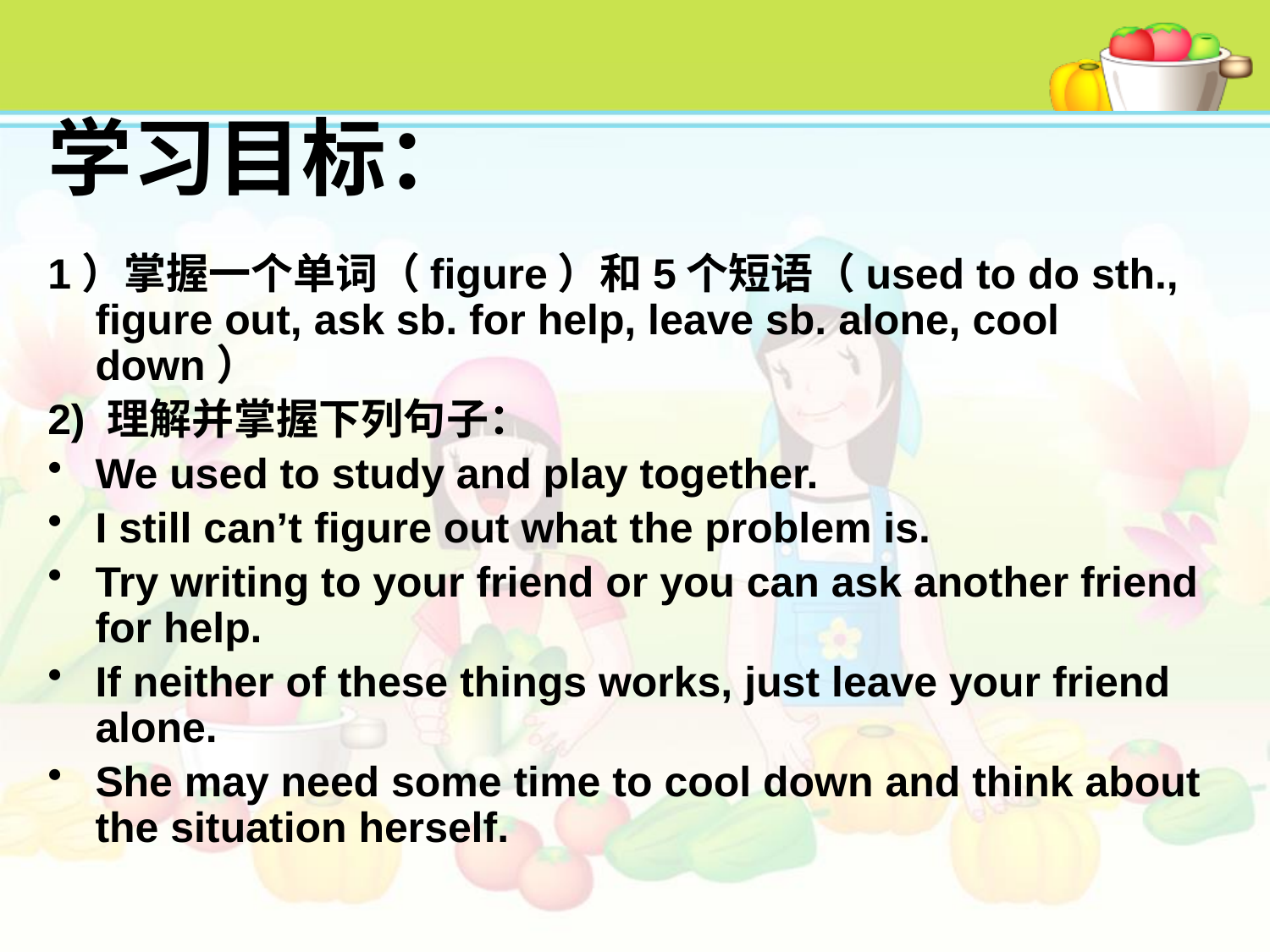

# 学习目标：
1）掌握一个单词（figure）和5个短语（used to do sth., figure out, ask sb. for help, leave sb. alone, cool down）
2) 理解并掌握下列句子：
We used to study and play together.
I still can’t figure out what the problem is.
Try writing to your friend or you can ask another friend for help.
If neither of these things works, just leave your friend alone.
She may need some time to cool down and think about the situation herself.